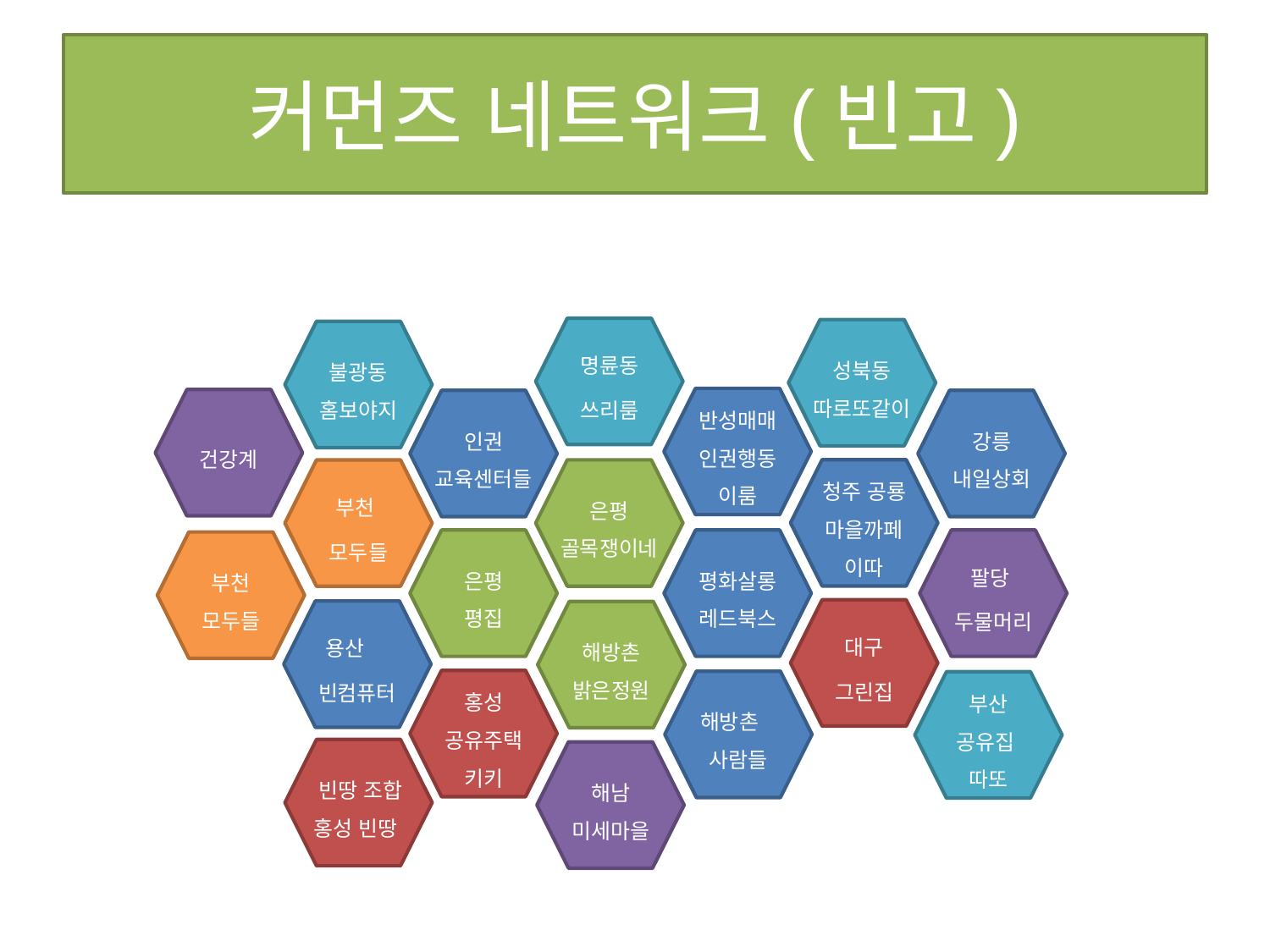

# 커먼즈 네트워크(빈고)
명륜동
쓰리룸
성북동
따로또같이
불광동
홈보야지
반성매매
인권행동
이룸
건강계
강릉
내일상회
인권
교육센터들
청주 공룡
마을까페
이따
은평
골목쟁이네
부천
모두들
팔당
두물머리
평화살롱
레드북스
은평
평집
부천
모두들
대구
그린집
용산
빈컴퓨터
해방촌
밝은정원
홍성 공유주택
키키
해방촌    사람들
부산
공유집
따또
 빈땅 조합
 홍성 빈땅
해남
미세마을